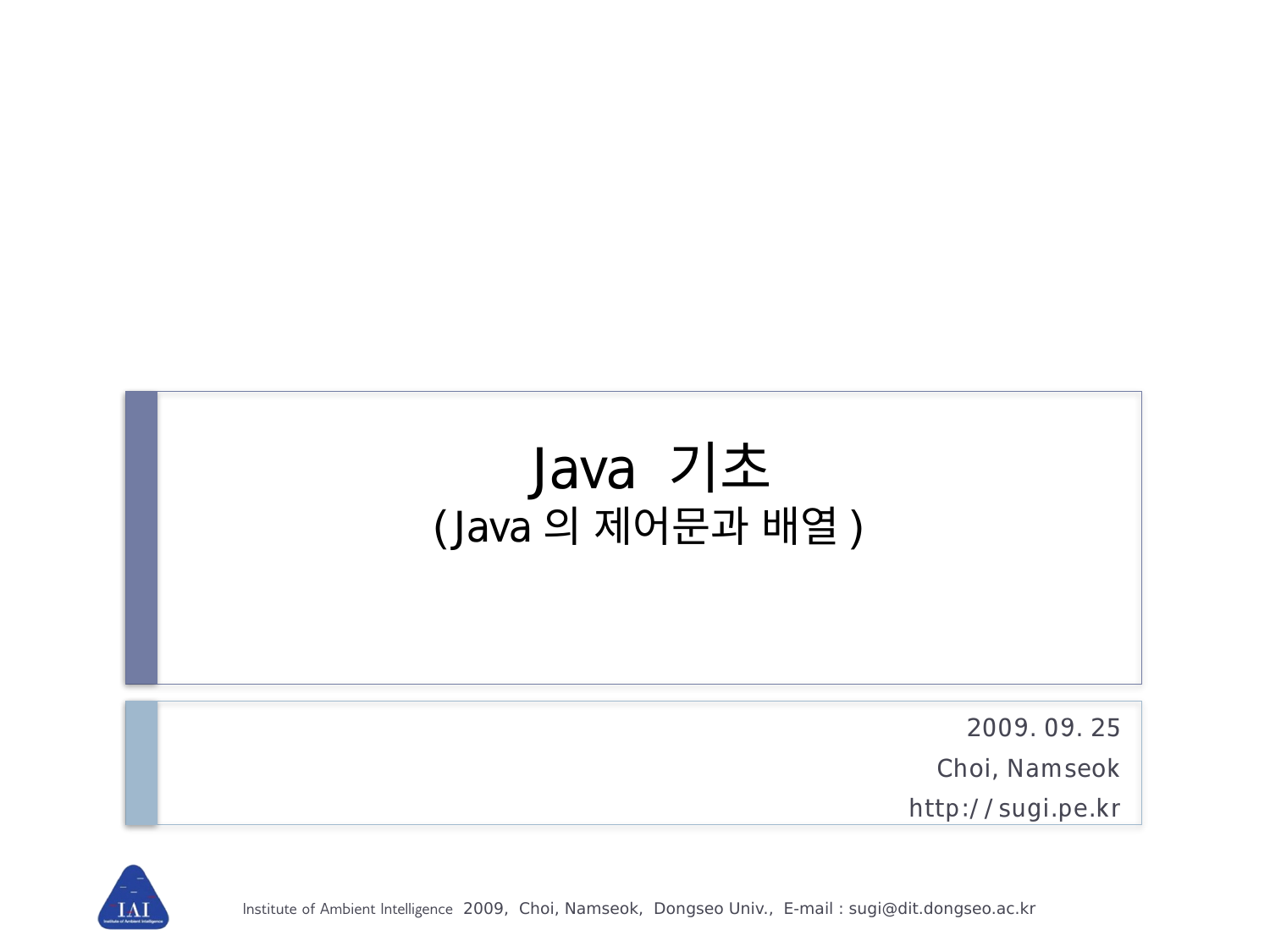

# Java 기초 (Java의 제어문과 배열)
2009. 09. 25
Choi, Namseok
http://sugi.pe.kr